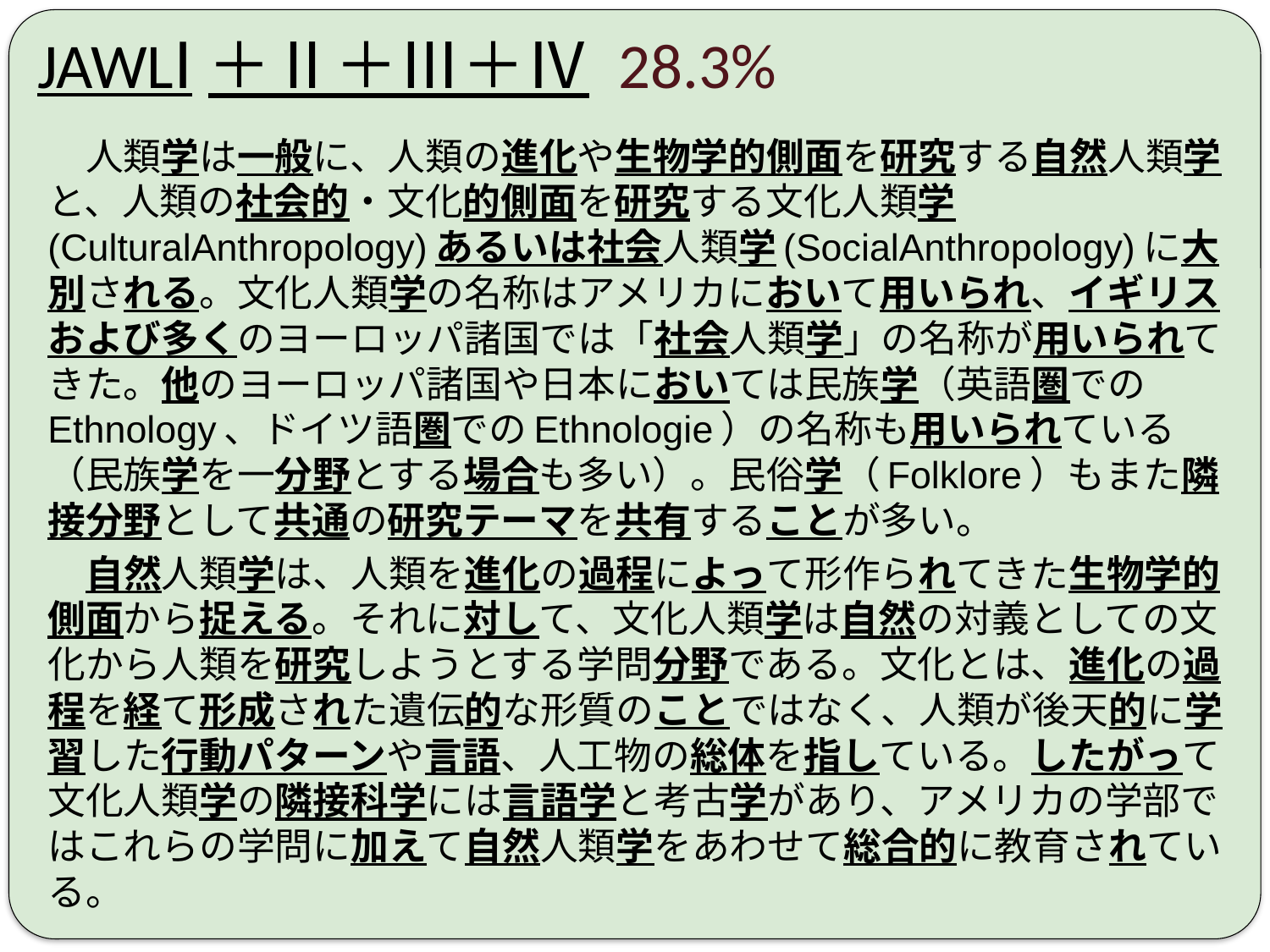

# JAWLⅠ＋Ⅱ＋Ⅲ＋Ⅳ 28.3%
　人類学は一般に、人類の進化や生物学的側面を研究する自然人類学と、人類の社会的・文化的側面を研究する文化人類学(CulturalAnthropology)あるいは社会人類学(SocialAnthropology)に大別される。文化人類学の名称はアメリカにおいて用いられ、イギリスおよび多くのヨーロッパ諸国では「社会人類学」の名称が用いられてきた。他のヨーロッパ諸国や日本においては民族学（英語圏でのEthnology、ドイツ語圏でのEthnologie）の名称も用いられている（民族学を一分野とする場合も多い）。民俗学（Folklore）もまた隣接分野として共通の研究テーマを共有することが多い。
　自然人類学は、人類を進化の過程によって形作られてきた生物学的側面から捉える。それに対して、文化人類学は自然の対義としての文化から人類を研究しようとする学問分野である。文化とは、進化の過程を経て形成された遺伝的な形質のことではなく、人類が後天的に学習した行動パターンや言語、人工物の総体を指している。したがって文化人類学の隣接科学には言語学と考古学があり、アメリカの学部ではこれらの学問に加えて自然人類学をあわせて総合的に教育されている。